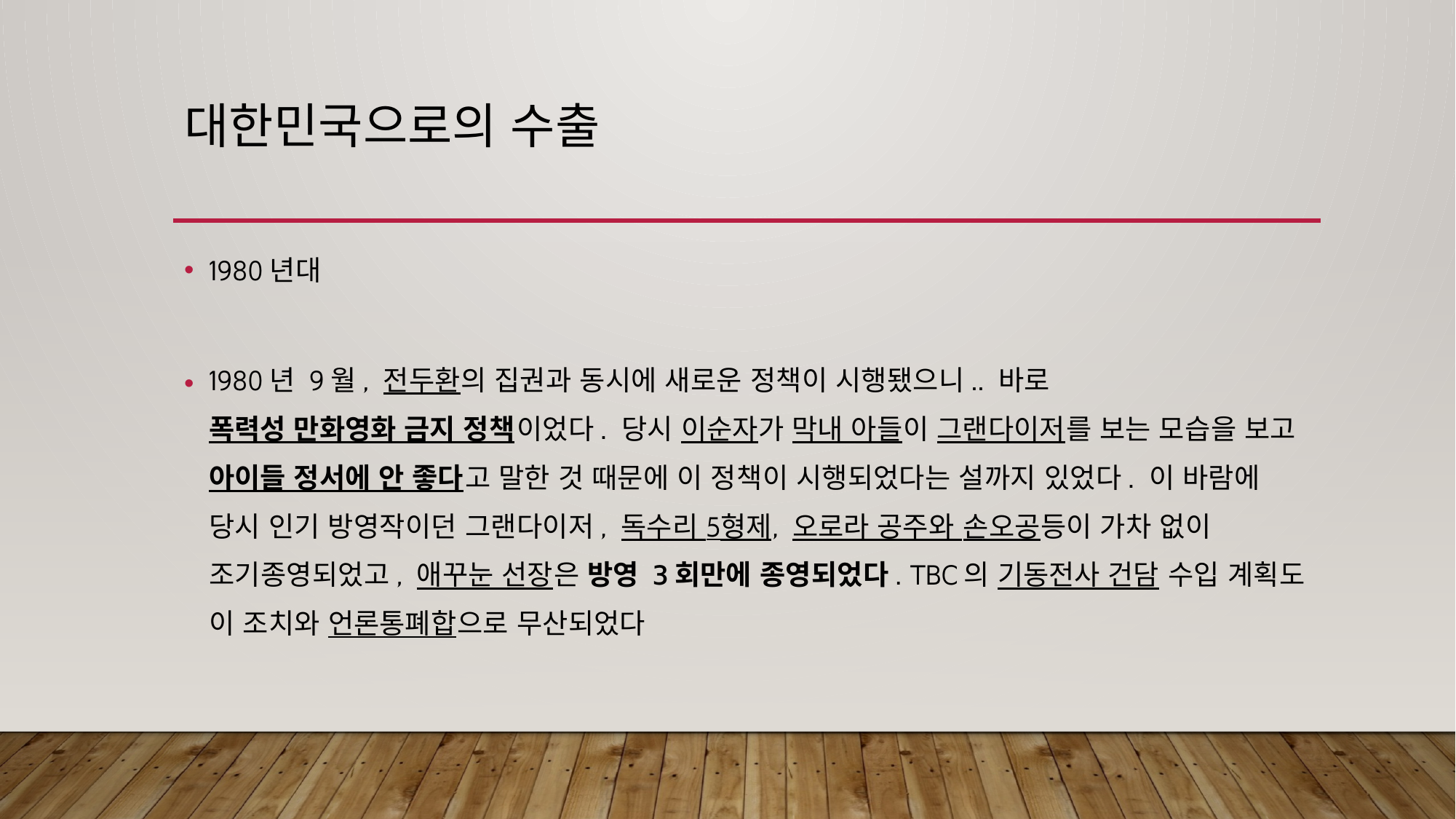

# 대한민국으로의 수출
1980년대

1980년 9월, 전두환의 집권과 동시에 새로운 정책이 시행됐으니.. 바로 폭력성 만화영화 금지 정책이었다. 당시 이순자가 막내 아들이 그랜다이저를 보는 모습을 보고 아이들 정서에 안 좋다고 말한 것 때문에 이 정책이 시행되었다는 설까지 있었다. 이 바람에 당시 인기 방영작이던 그랜다이저, 독수리 5형제, 오로라 공주와 손오공등이 가차 없이 조기종영되었고, 애꾸눈 선장은 방영 3회만에 종영되었다. TBC의 기동전사 건담 수입 계획도 이 조치와 언론통폐합으로 무산되었다